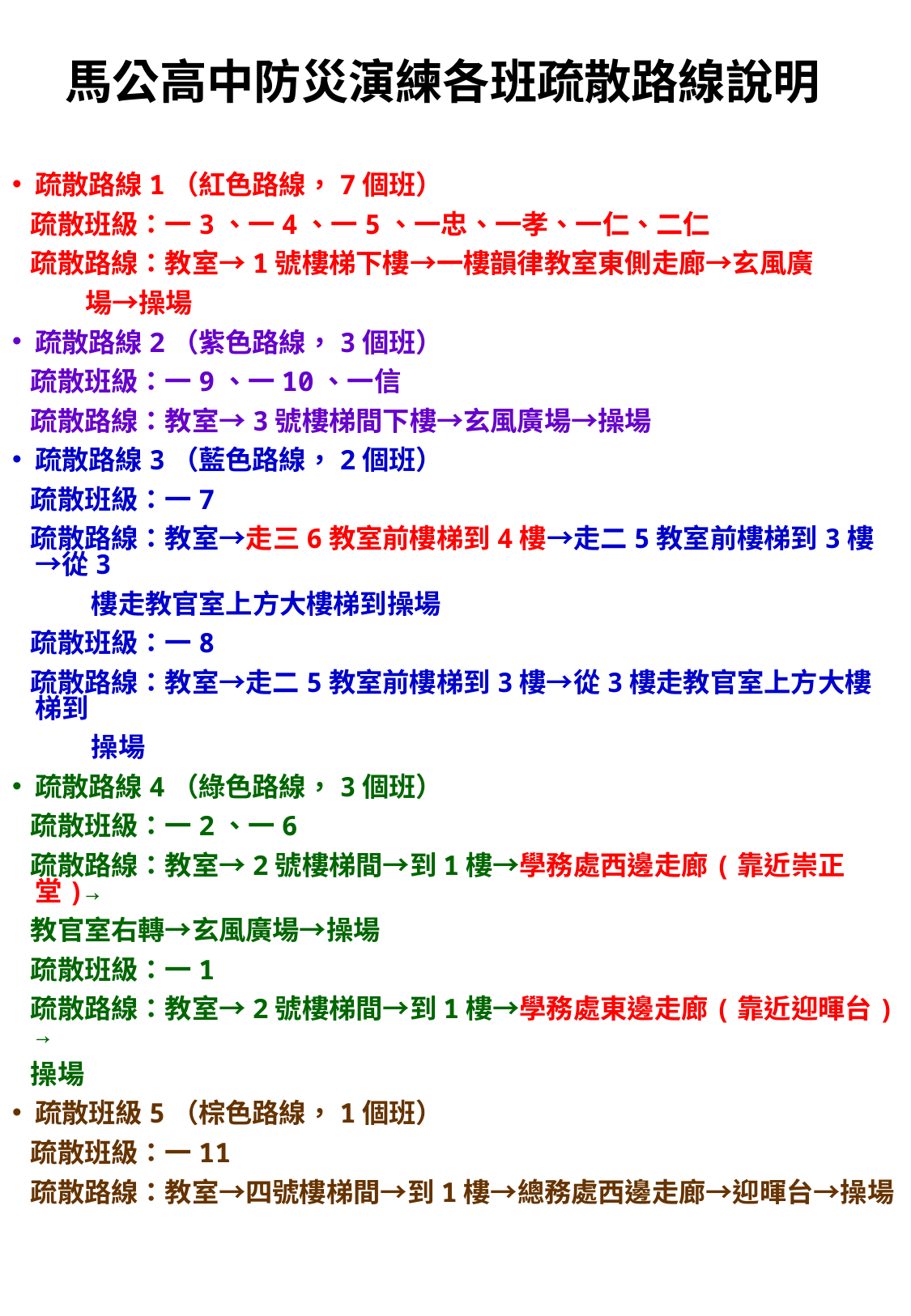

# 馬公高中防災演練各班疏散路線說明

疏散路線1（紅色路線，7個班）
  疏散班級：一3、一4、一5、一忠、一孝、一仁、二仁
  疏散路線：教室→1號樓梯下樓→一樓韻律教室東側走廊→玄風廣
           場→操場
疏散路線2（紫色路線，3個班）
  疏散班級：一9、一10、一信
  疏散路線：教室→3號樓梯間下樓→玄風廣場→操場
疏散路線3（藍色路線，2個班）
  疏散班級：一7
  疏散路線：教室→走三6教室前樓梯到4樓→走二5教室前樓梯到3樓→從3
            樓走教官室上方大樓梯到操場
  疏散班級：一8
  疏散路線：教室→走二5教室前樓梯到3樓→從3樓走教官室上方大樓梯到
            操場
疏散路線4（綠色路線，3個班）
  疏散班級：一2、一6
  疏散路線：教室→2號樓梯間→到1樓→學務處西邊走廊(靠近崇正堂)→
  教官室右轉→玄風廣場→操場
  疏散班級：一1
  疏散路線：教室→2號樓梯間→到1樓→學務處東邊走廊(靠近迎暉台) →
  操場
疏散班級5（棕色路線，1個班）
  疏散班級：一11
  疏散路線：教室→四號樓梯間→到1樓→總務處西邊走廊→迎暉台→操場